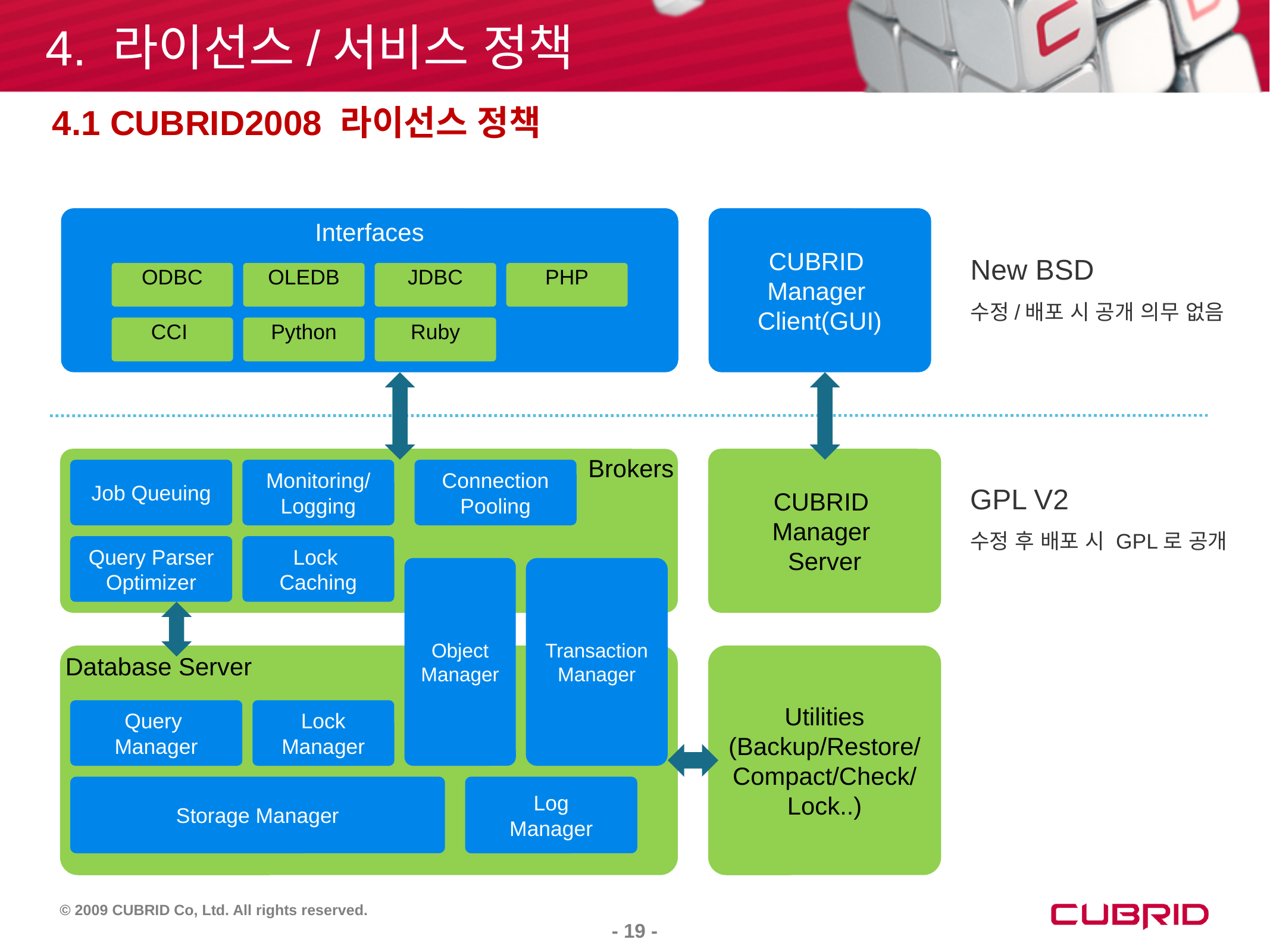

4. 라이선스/서비스 정책
4.1 CUBRID2008 라이선스 정책
Interfaces
CUBRID
Manager
Client(GUI)
New BSD
수정/배포 시 공개 의무 없음
ODBC
OLEDB
JDBC
PHP
CCI
Python
Ruby

Brokers
CUBRID
Manager
Server
Job Queuing
Monitoring/
Logging
Connection Pooling
GPL V2
수정 후 배포 시 GPL로 공개
Query Parser Optimizer
Lock
Caching
Object Manager
Transaction
Manager

Database Server
Utilities
(Backup/Restore/
Compact/Check/
Lock..)
Query
Manager
Lock
Manager

Storage Manager
Log
Manager
- 19 -